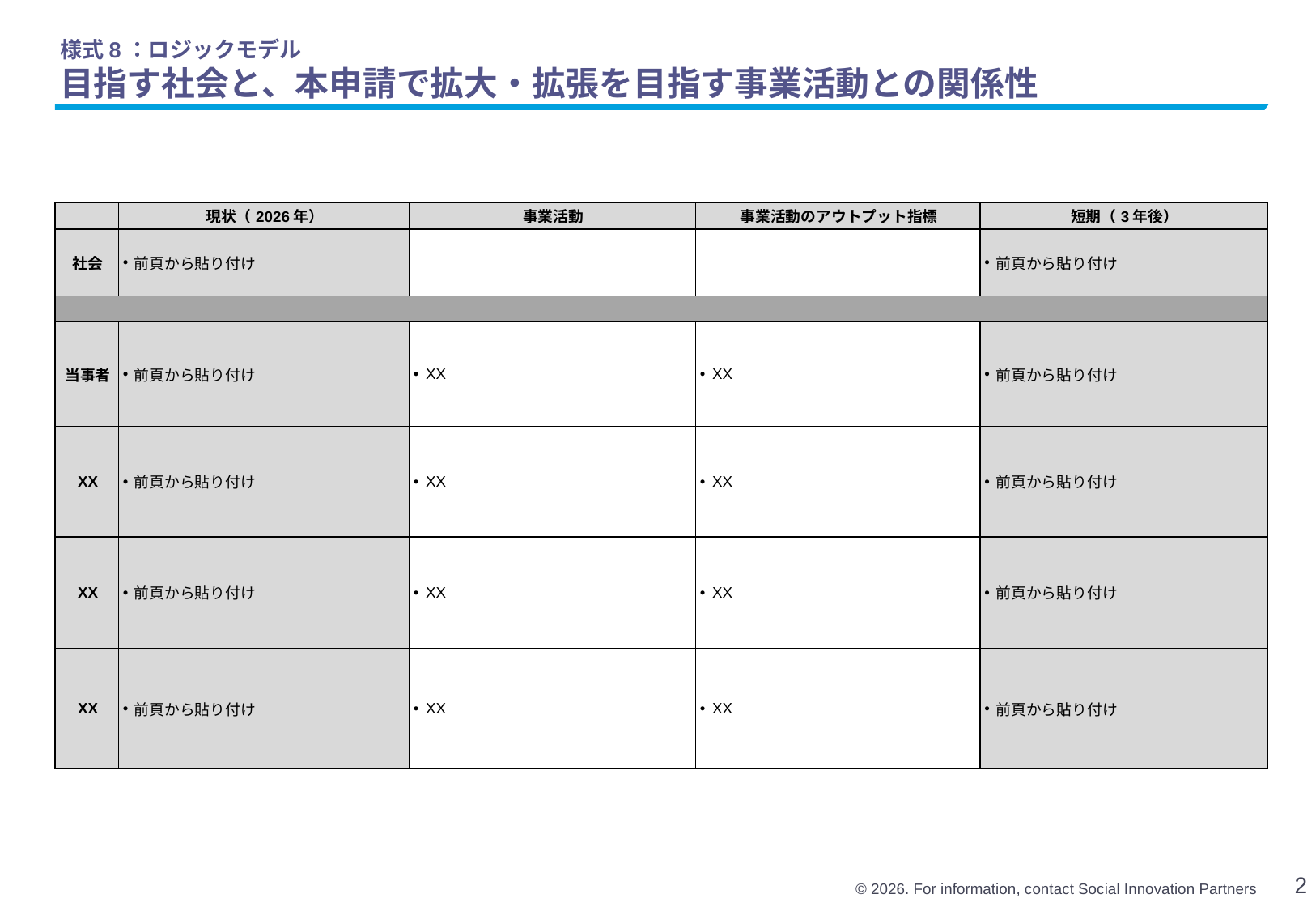

# 様式8：ロジックモデル 目指す社会と、本申請で拡大・拡張を目指す事業活動との関係性
|  | 現状（2026年） | 事業活動 | 事業活動のアウトプット指標 | 短期（3年後） |
| --- | --- | --- | --- | --- |
| 社会 | 前頁から貼り付け |  |  | 前頁から貼り付け |
|  |  |  |  |  |
| 当事者 | 前頁から貼り付け | XX | XX | 前頁から貼り付け |
| XX | 前頁から貼り付け | XX | XX | 前頁から貼り付け |
| XX | 前頁から貼り付け | XX | XX | 前頁から貼り付け |
| XX | 前頁から貼り付け | XX | XX | 前頁から貼り付け |
2